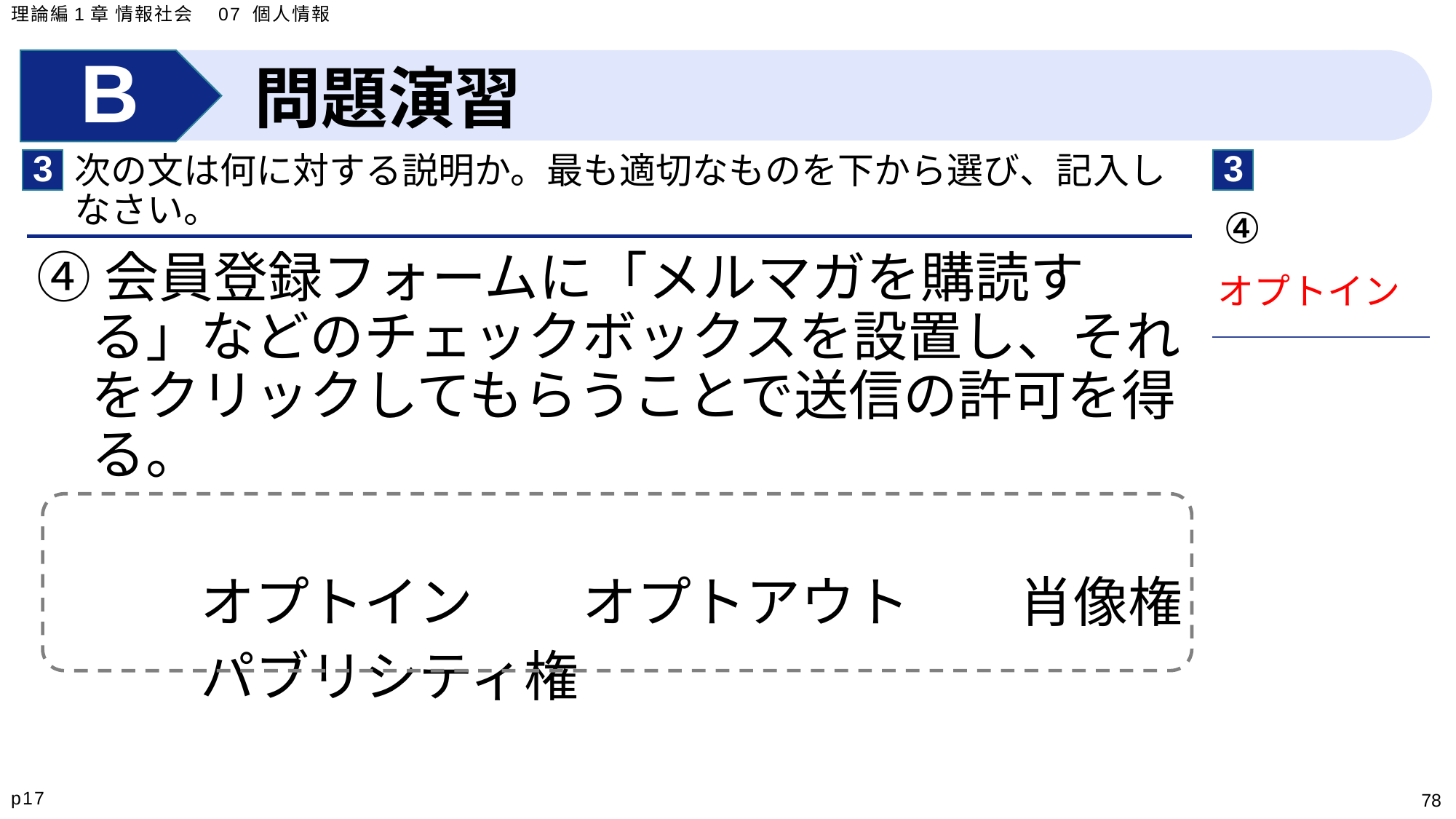

理論編1章 情報社会　07 個人情報
問題演習
3
3
次の文は何に対する説明か。最も適切なものを下から選び、記入しなさい。
| ④ |
| --- |
④会員登録フォームに「メルマガを購読する」などのチェックボックスを設置し、それをクリックしてもらうことで送信の許可を得る。

　　　オプトイン　　オプトアウト　　肖像権
　　　パブリシティ権

オプトイン

p17
78